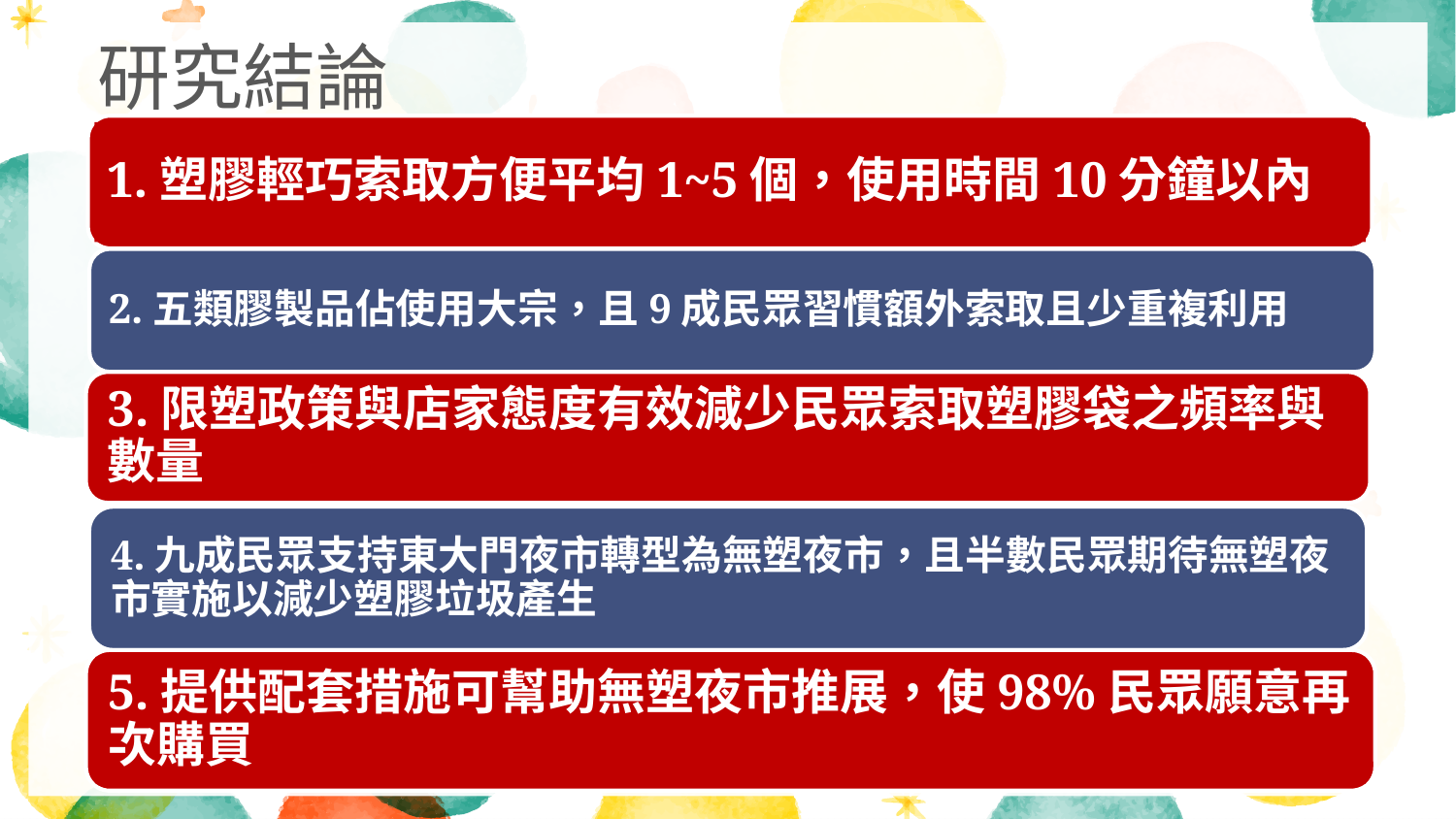

研究結論

1.塑膠輕巧索取方便平均1~5個，使用時間10分鐘以內

2.五類膠製品佔使用大宗，且9成民眾習慣額外索取且少重複利用

3.限塑政策與店家態度有效減少民眾索取塑膠袋之頻率與數量

4.九成民眾支持東大門夜市轉型為無塑夜市，且半數民眾期待無塑夜市實施以減少塑膠垃圾產生

5.提供配套措施可幫助無塑夜市推展，使98%民眾願意再次購買